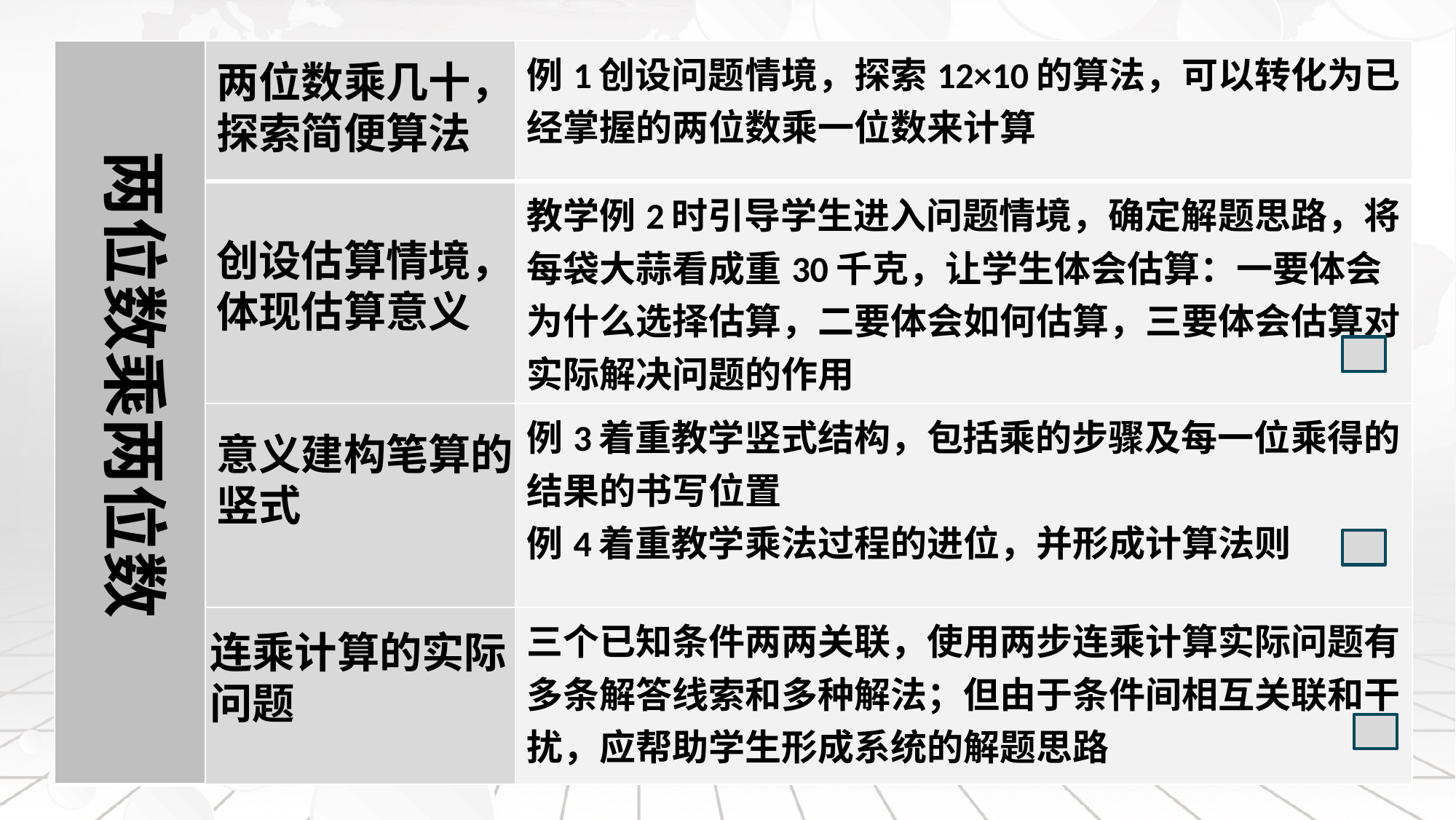

|  |  | 例1创设问题情境，探索12×10的算法，可以转化为已经掌握的两位数乘一位数来计算 |
| --- | --- | --- |
|  |  | 教学例2时引导学生进入问题情境，确定解题思路，将每袋大蒜看成重30千克，让学生体会估算：一要体会为什么选择估算，二要体会如何估算，三要体会估算对实际解决问题的作用 |
|  |  | 例3着重教学竖式结构，包括乘的步骤及每一位乘得的结果的书写位置 例4着重教学乘法过程的进位，并形成计算法则 |
|  |  | 三个已知条件两两关联，使用两步连乘计算实际问题有多条解答线索和多种解法；但由于条件间相互关联和干扰，应帮助学生形成系统的解题思路 |

两位数乘几十，
探索简便算法
两位数乘两位数
创设估算情境，
体现估算意义

意义建构笔算的
竖式

连乘计算的实际
问题